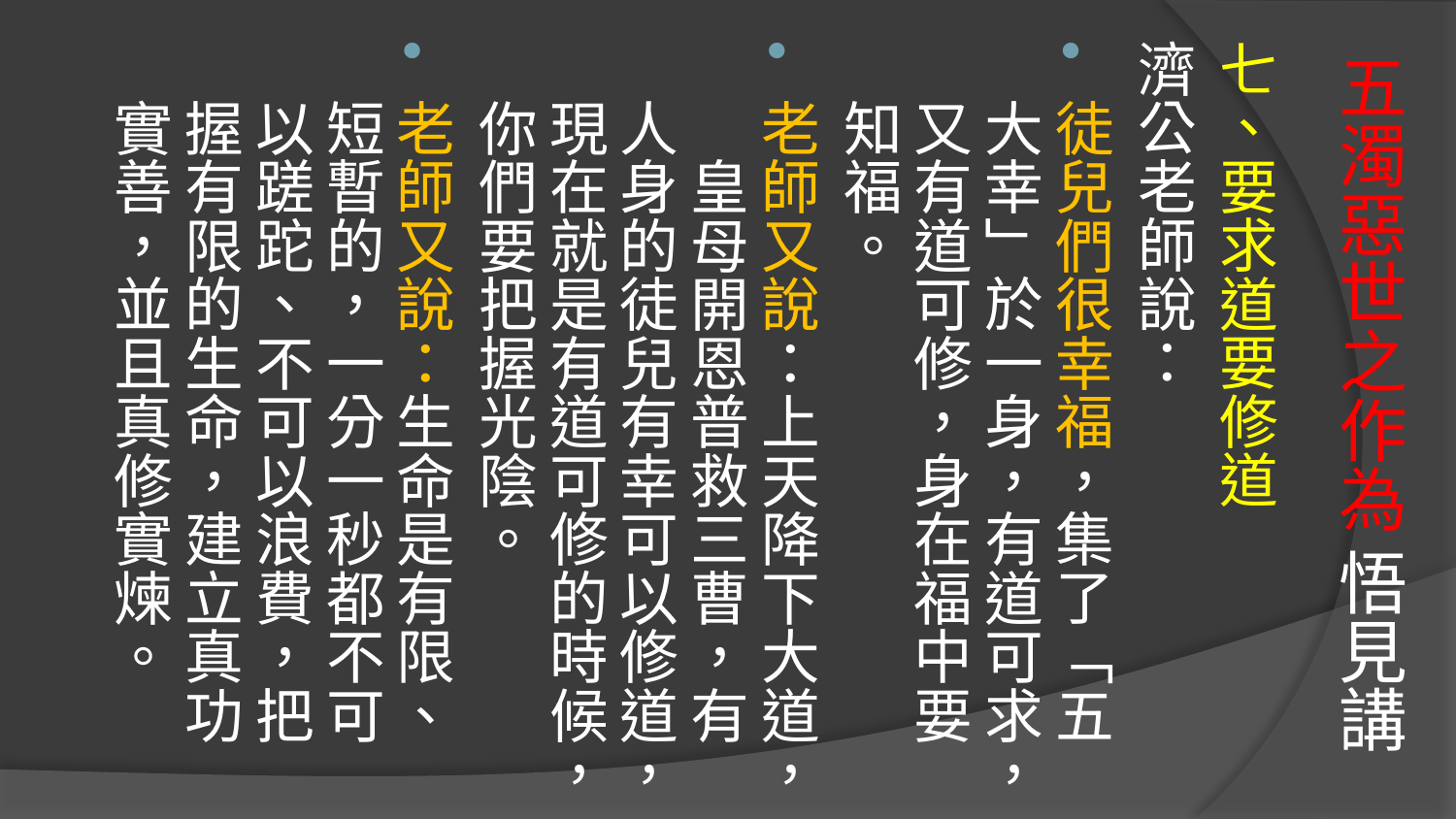

七、要求道要修道
濟公老師說：
徒兒們很幸福，集了「五大幸」於一身，有道可求，又有道可修，身在福中要知福。
老師又說：上天降下大道，　皇母開恩普救三曹，有人身的徒兒有幸可以修道，現在就是有道可修的時候，你們要把握光陰。
老師又說：生命是有限、短暫的，一分一秒都不可以蹉跎、不可以浪費，把握有限的生命，建立真功實善，並且真修實煉。

# 五濁惡世之作為 悟見講